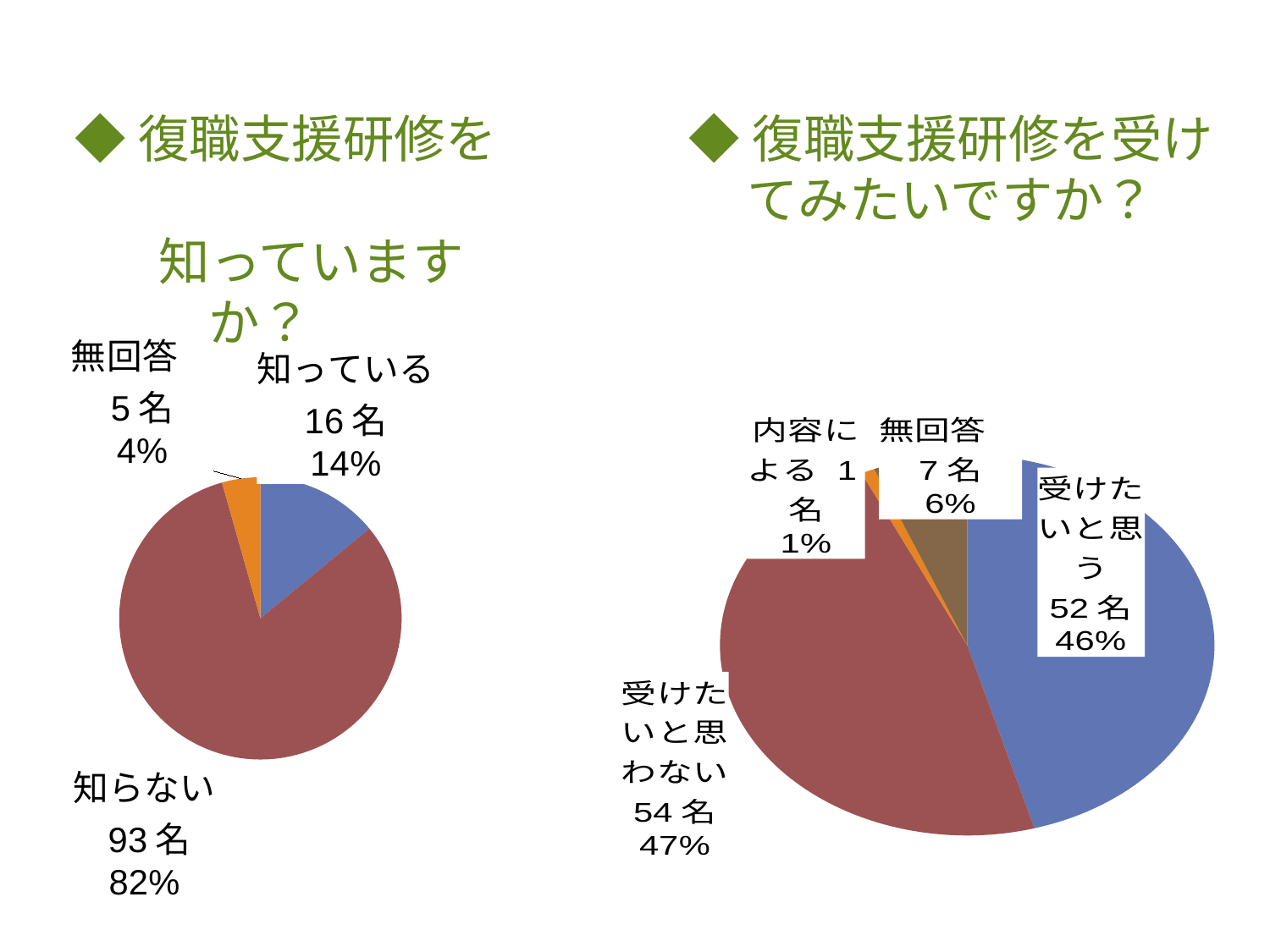

◆復職支援研修を　　　　　　　　
　知っていますか？
◆復職支援研修を受けてみたいですか？

### Chart

| Category |  |
|---|---|
| 知っている | 16.0 |
| 知らない | 93.0 |
| 無回答 | 5.0 |

### Chart

| Category |  |
|---|---|
| 受けたいと思う | 52.0 |
| 受けたいと思わない | 54.0 |
| 内容による | 1.0 |
| 無回答 | 7.0 |